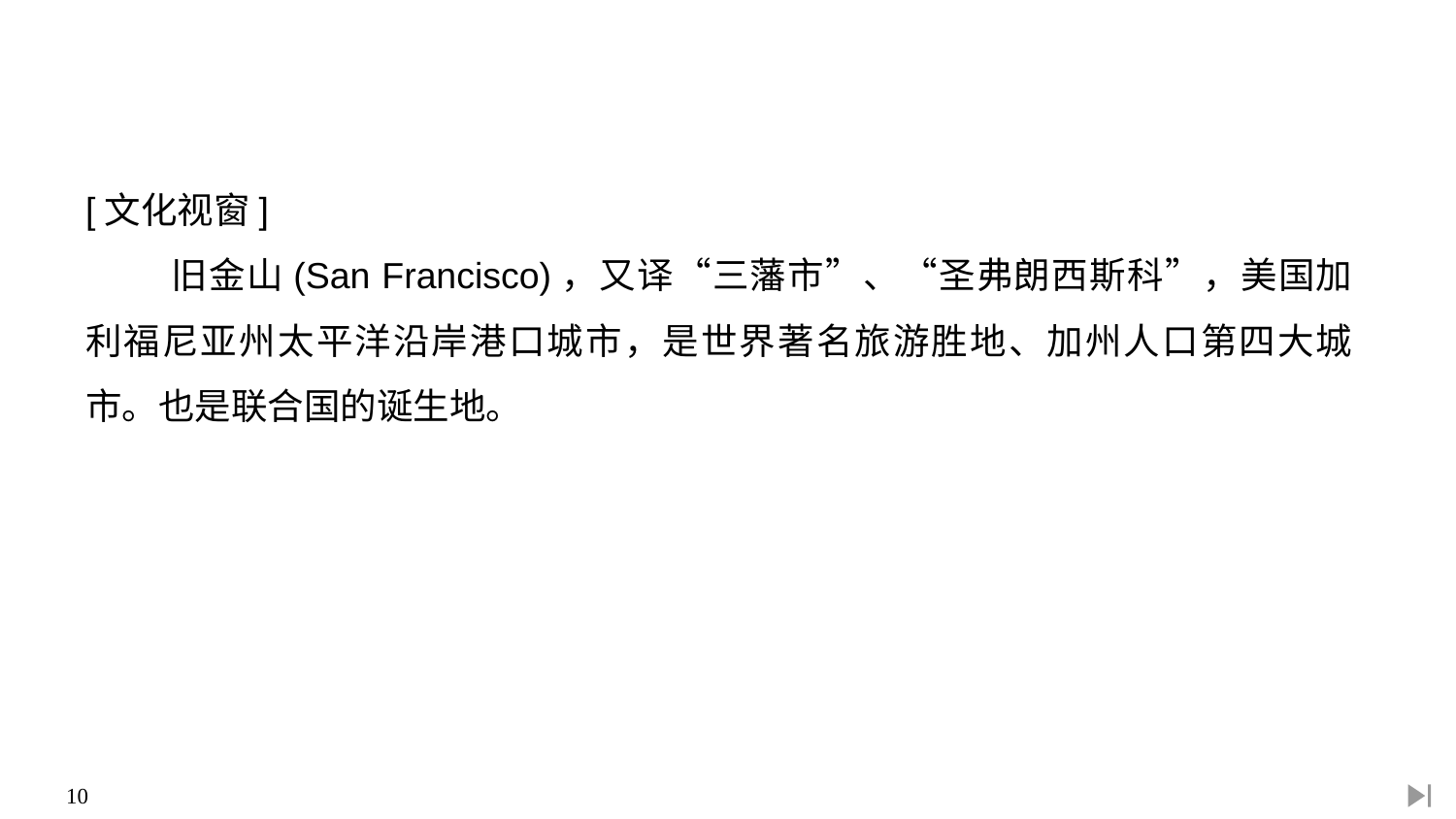

[文化视窗]
旧金山(San Francisco)，又译“三藩市”、“圣弗朗西斯科”，美国加利福尼亚州太平洋沿岸港口城市，是世界著名旅游胜地、加州人口第四大城市。也是联合国的诞生地。